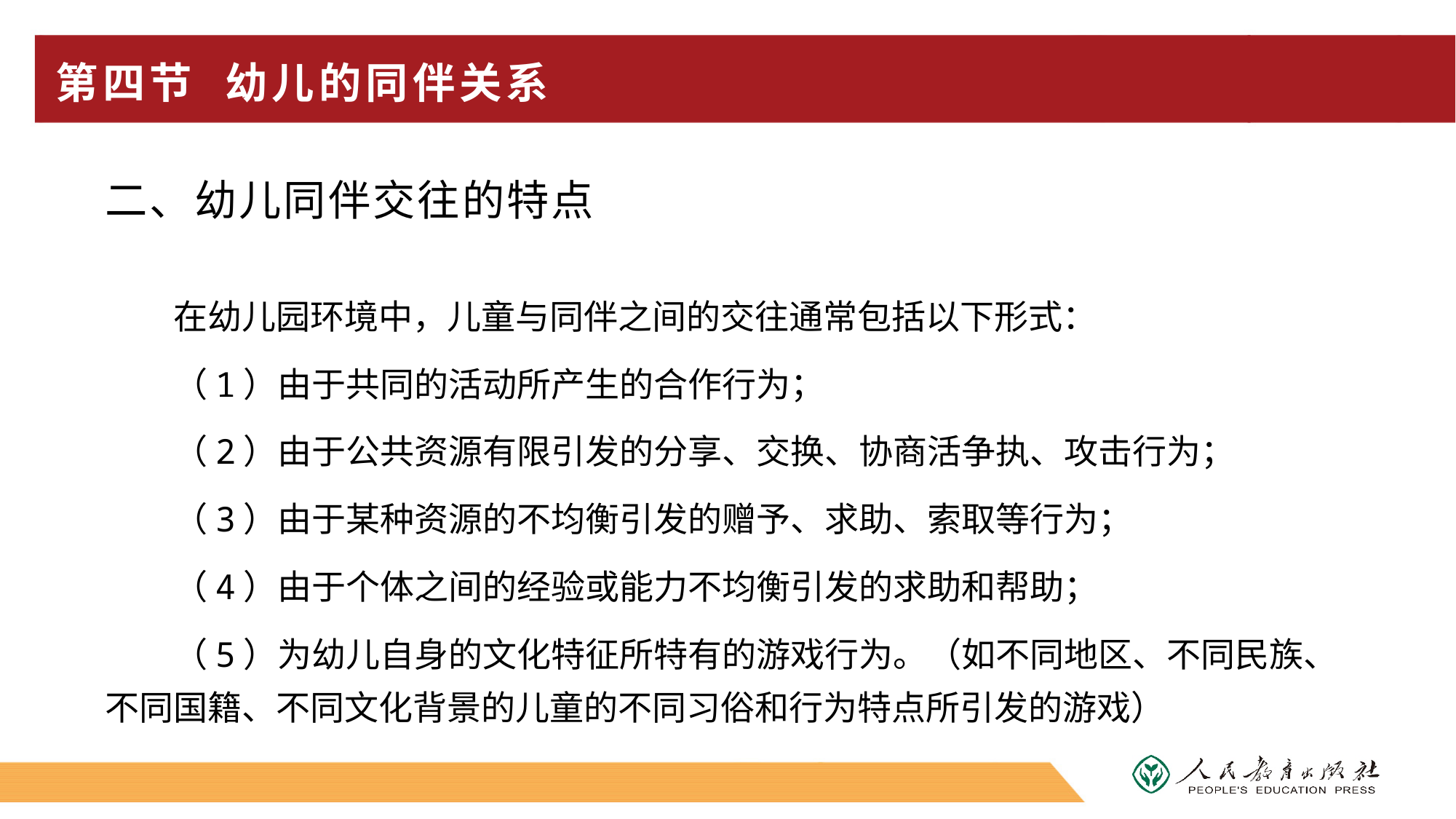

# 第四节  幼儿的同伴关系
二、幼儿同伴交往的特点
在幼儿园环境中，儿童与同伴之间的交往通常包括以下形式：
（1）由于共同的活动所产生的合作行为；
（2）由于公共资源有限引发的分享、交换、协商活争执、攻击行为；
（3）由于某种资源的不均衡引发的赠予、求助、索取等行为；
（4）由于个体之间的经验或能力不均衡引发的求助和帮助；
（5）为幼儿自身的文化特征所特有的游戏行为。（如不同地区、不同民族、不同国籍、不同文化背景的儿童的不同习俗和行为特点所引发的游戏）